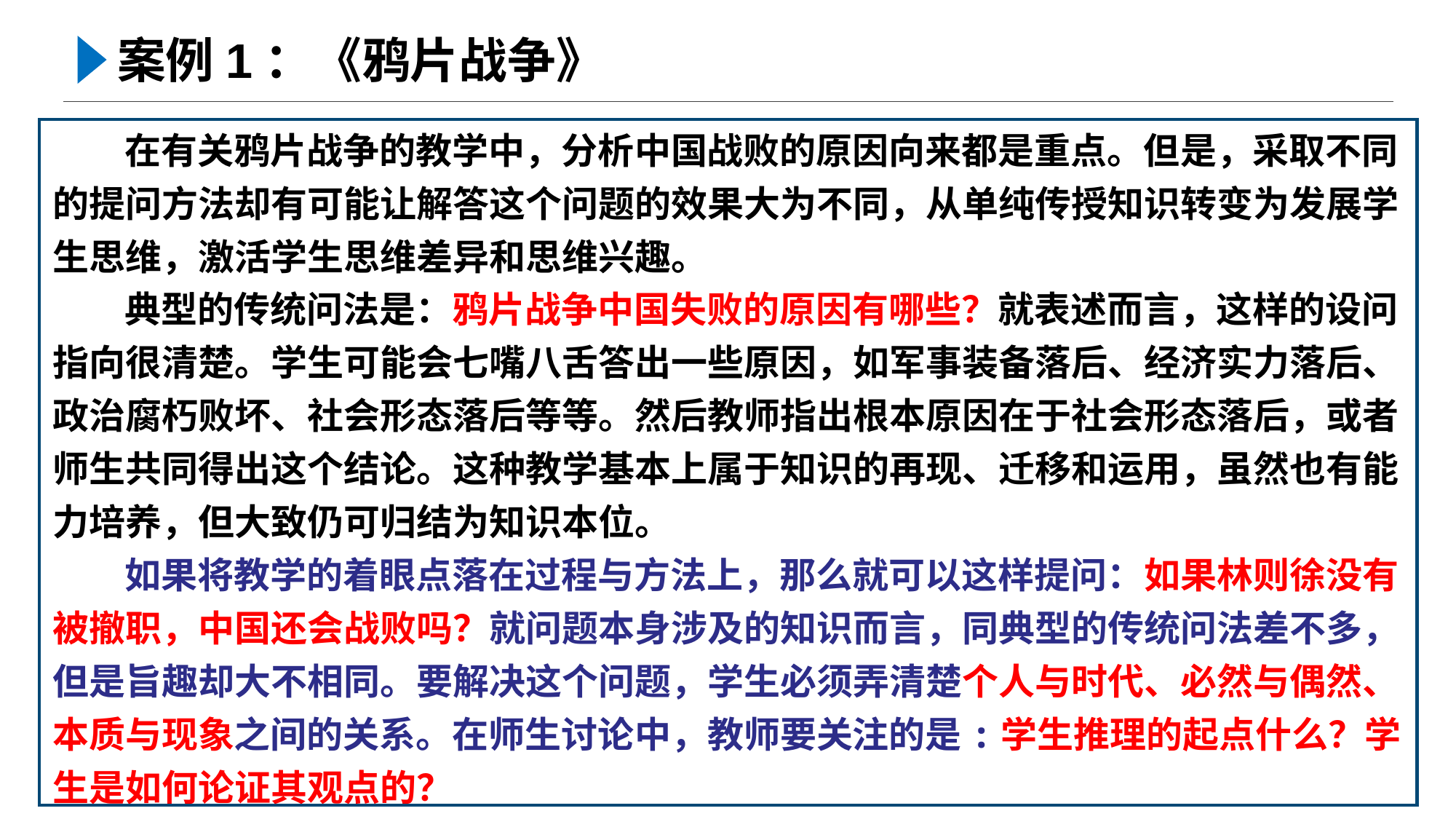

案例1：《鸦片战争》

在有关鸦片战争的教学中，分析中国战败的原因向来都是重点。但是，采取不同的提问方法却有可能让解答这个问题的效果大为不同，从单纯传授知识转变为发展学生思维，激活学生思维差异和思维兴趣。
典型的传统问法是：鸦片战争中国失败的原因有哪些？就表述而言，这样的设问指向很清楚。学生可能会七嘴八舌答出一些原因，如军事装备落后、经济实力落后、政治腐朽败坏、社会形态落后等等。然后教师指出根本原因在于社会形态落后，或者师生共同得出这个结论。这种教学基本上属于知识的再现、迁移和运用，虽然也有能力培养，但大致仍可归结为知识本位。
如果将教学的着眼点落在过程与方法上，那么就可以这样提问：如果林则徐没有被撤职，中国还会战败吗？就问题本身涉及的知识而言，同典型的传统问法差不多，但是旨趣却大不相同。要解决这个问题，学生必须弄清楚个人与时代、必然与偶然、本质与现象之间的关系。在师生讨论中，教师要关注的是:学生推理的起点什么？学生是如何论证其观点的？